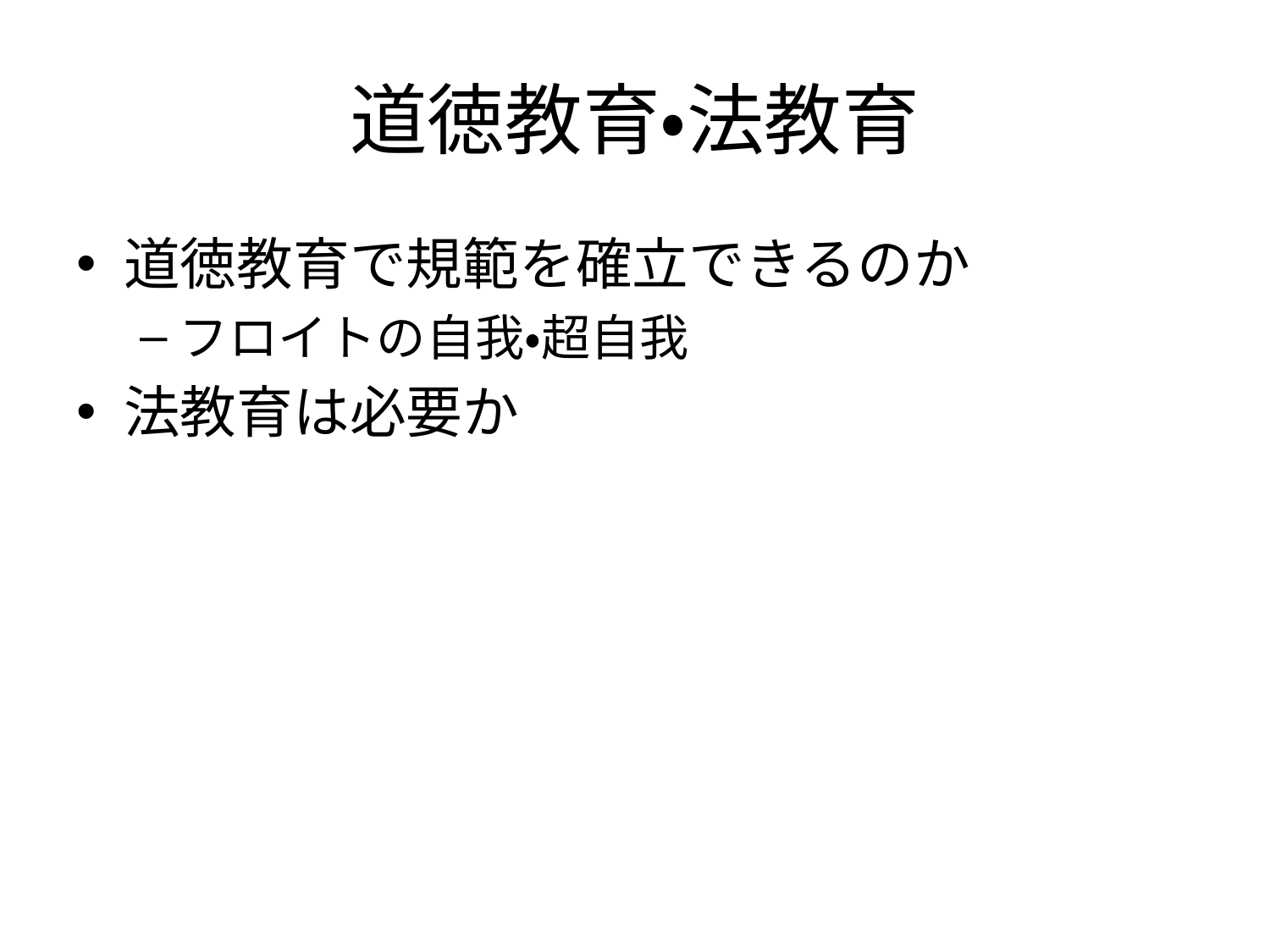

# 道徳教育・法教育
道徳教育で規範を確立できるのか
フロイトの自我・超自我
法教育は必要か